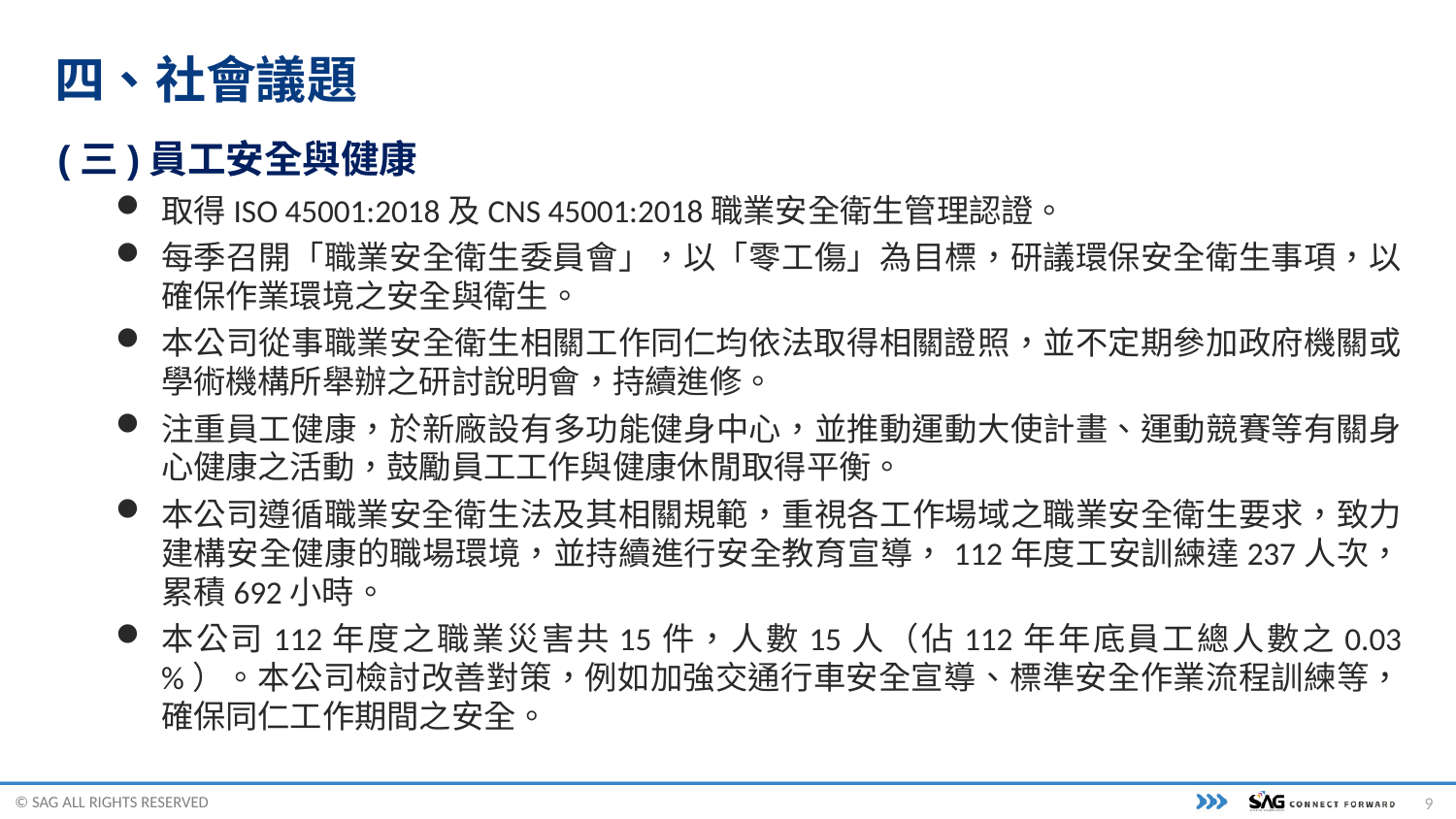

# 四、社會議題
(三)員工安全與健康
取得ISO 45001:2018及CNS 45001:2018職業安全衛生管理認證。
每季召開「職業安全衛生委員會」，以「零工傷」為目標，研議環保安全衛生事項，以確保作業環境之安全與衛生。
本公司從事職業安全衛生相關工作同仁均依法取得相關證照，並不定期參加政府機關或學術機構所舉辦之研討說明會，持續進修。
注重員工健康，於新廠設有多功能健身中心，並推動運動大使計畫、運動競賽等有關身心健康之活動，鼓勵員工工作與健康休閒取得平衡。
本公司遵循職業安全衛生法及其相關規範，重視各工作場域之職業安全衛生要求，致力建構安全健康的職場環境，並持續進行安全教育宣導，112年度工安訓練達237人次，累積692小時。
本公司112年度之職業災害共15件，人數15人（佔112年年底員工總人數之0.03%）。本公司檢討改善對策，例如加強交通行車安全宣導、標準安全作業流程訓練等，確保同仁工作期間之安全。